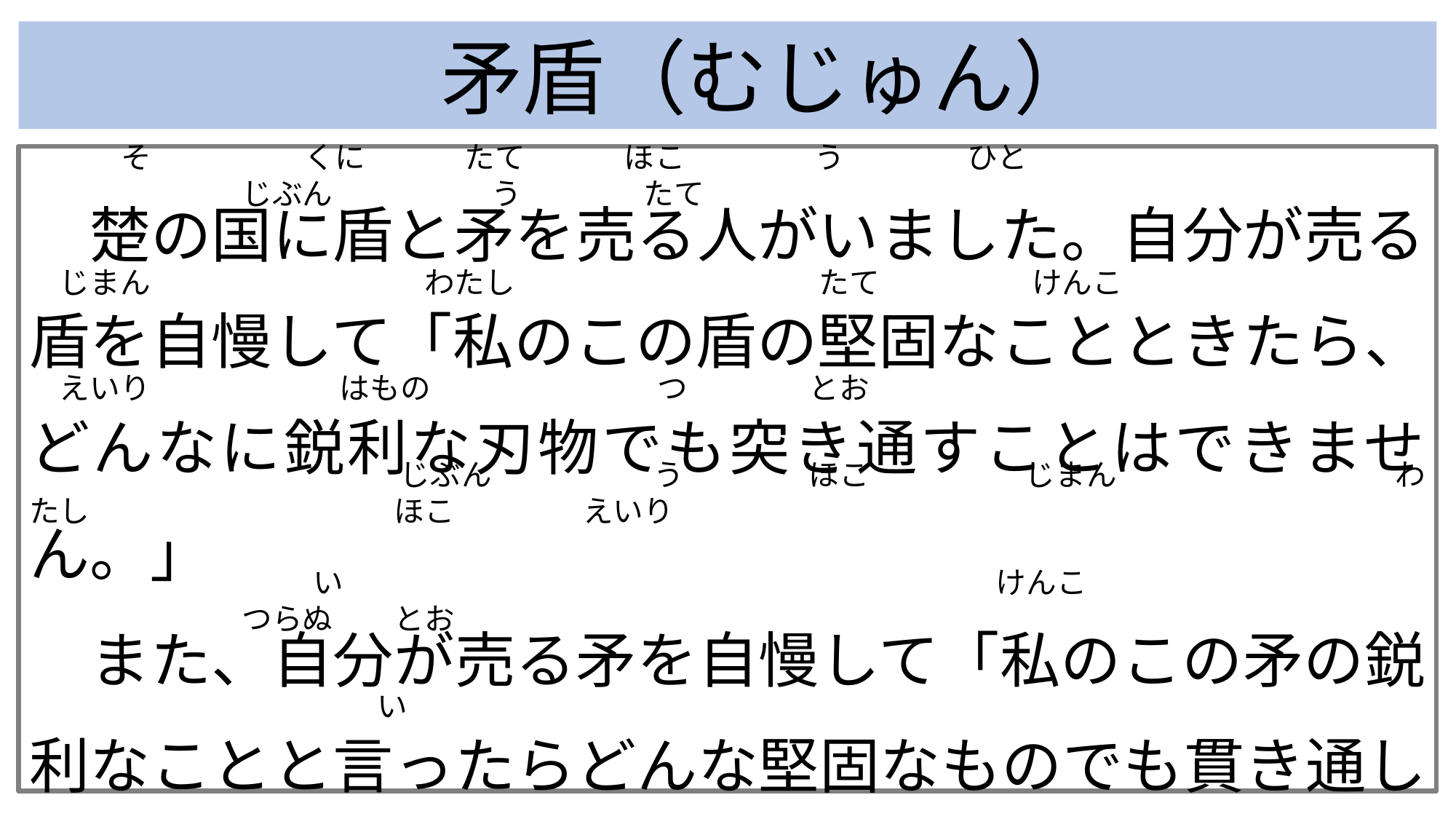

矛盾（むじゅん）

　楚の国に盾と矛を売る人がいました。自分が売る盾を自慢して「私のこの盾の堅固なことときたら、どんなに鋭利な刃物でも突き通すことはできません。」
　また、自分が売る矛を自慢して「私のこの矛の鋭利なことと言ったらどんな堅固なものでも貫き通してしまいます」と言いました。
　　　そ　　　　　くに　　　 たて　　 　ほこ　　　　 う　　　　ひと　　　　　　　　　　　　　　　　　　　　じぶん　　　　　 う　　　　たて
　じまん　　　　　　　　　わたし　　　　　　　　　　たて　　　　　けんこ
　えいり　 　　　　　はもの　　　 　　　　 つ　　　　とお
　　　　　　　　　　　　じぶん　　　　　 う　　　　ほこ　　　　　じまん　　　　　　　　　わたし　　　　　　　　　　ほこ　　　 　えいり
　　　　　　　　　 い　　　　　　　　　　　　　　　　　　　　　 けんこ　　　　　　　　　　　　　　　　　　つらぬ　　とお
　　　　　　　　　 　　 い